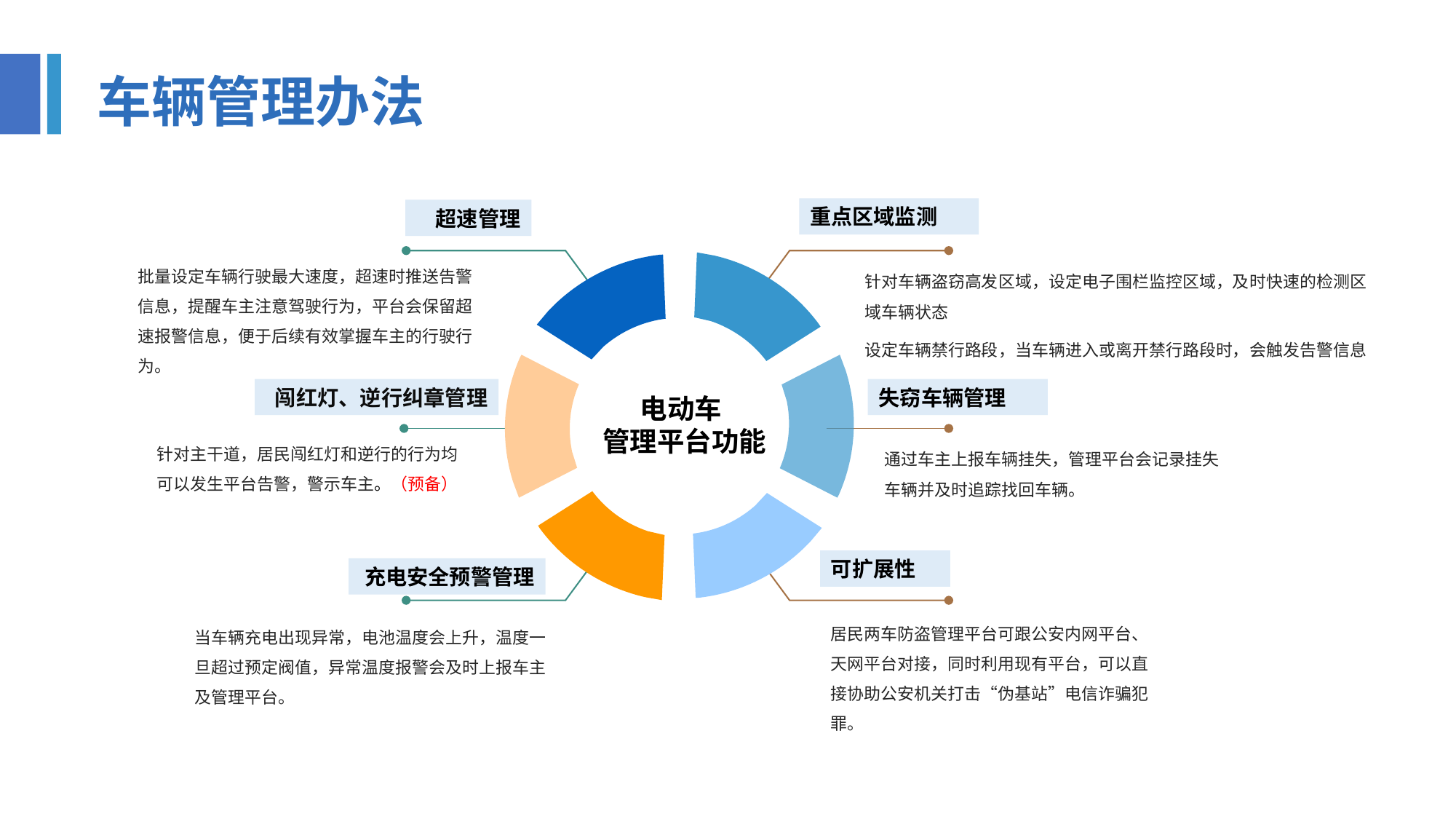

车辆管理办法
重点区域监测
超速管理
批量设定车辆行驶最大速度，超速时推送告警信息，提醒车主注意驾驶行为，平台会保留超速报警信息，便于后续有效掌握车主的行驶行为。

针对车辆盗窃高发区域，设定电子围栏监控区域，及时快速的检测区域车辆状态
设定车辆禁行路段，当车辆进入或离开禁行路段时，会触发告警信息

闯红灯、逆行纠章管理
失窃车辆管理
     电动车
管理平台功能

针对主干道，居民闯红灯和逆行的行为均可以发生平台告警，警示车主。（预备）
通过车主上报车辆挂失，管理平台会记录挂失车辆并及时追踪找回车辆。

可扩展性
充电安全预警管理

居民两车防盗管理平台可跟公安内网平台、天网平台对接，同时利用现有平台，可以直接协助公安机关打击“伪基站”电信诈骗犯罪。
当车辆充电出现异常，电池温度会上升，温度一旦超过预定阀值，异常温度报警会及时上报车主及管理平台。